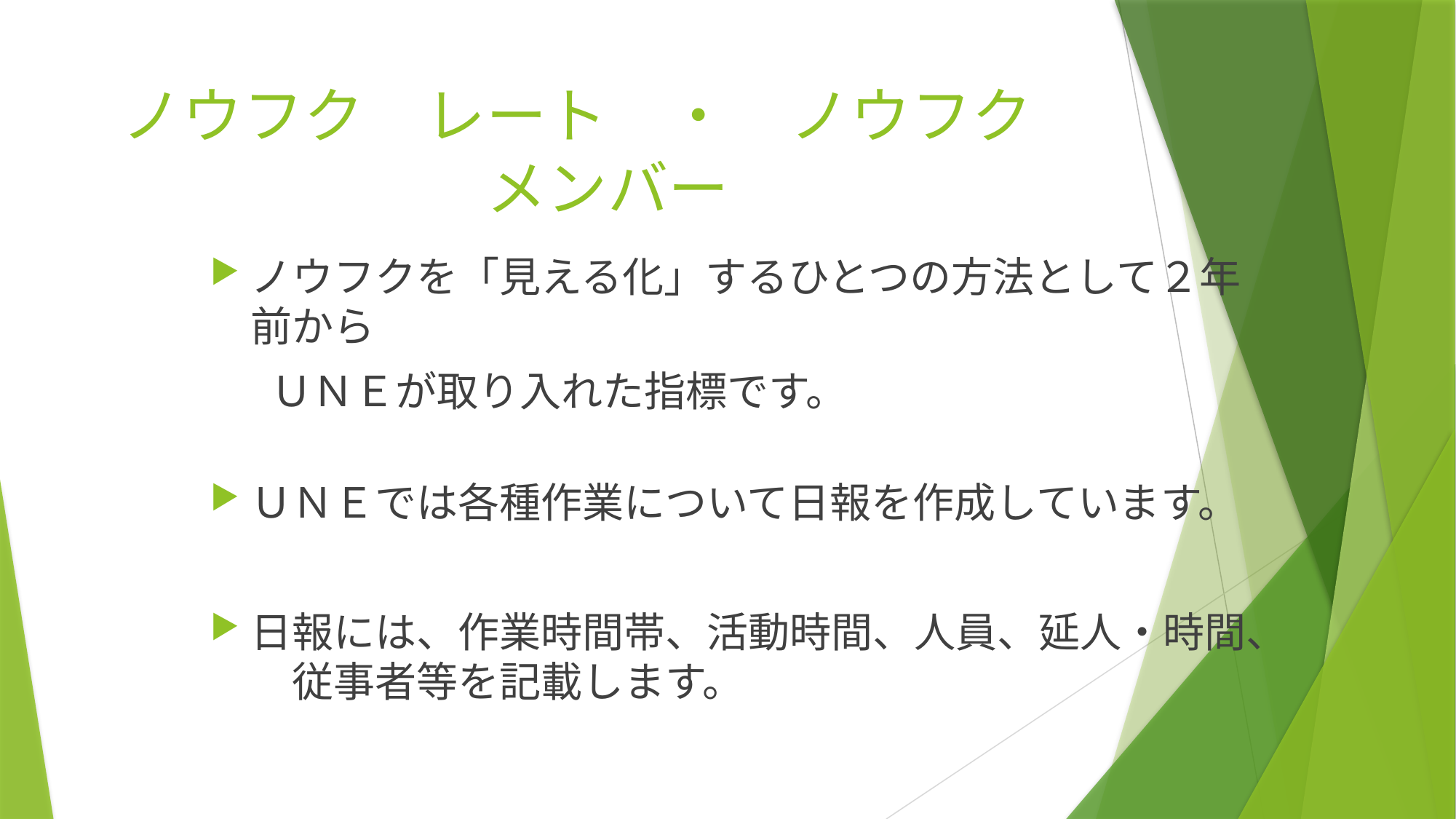

# ノウフク　レート　・　ノウフク　メンバー
ノウフクを「見える化」するひとつの方法として２年前から
 　ＵＮＥが取り入れた指標です。

ＵＮＥでは各種作業について日報を作成しています。

日報には、作業時間帯、活動時間、人員、延人・時間、　従事者等を記載します。